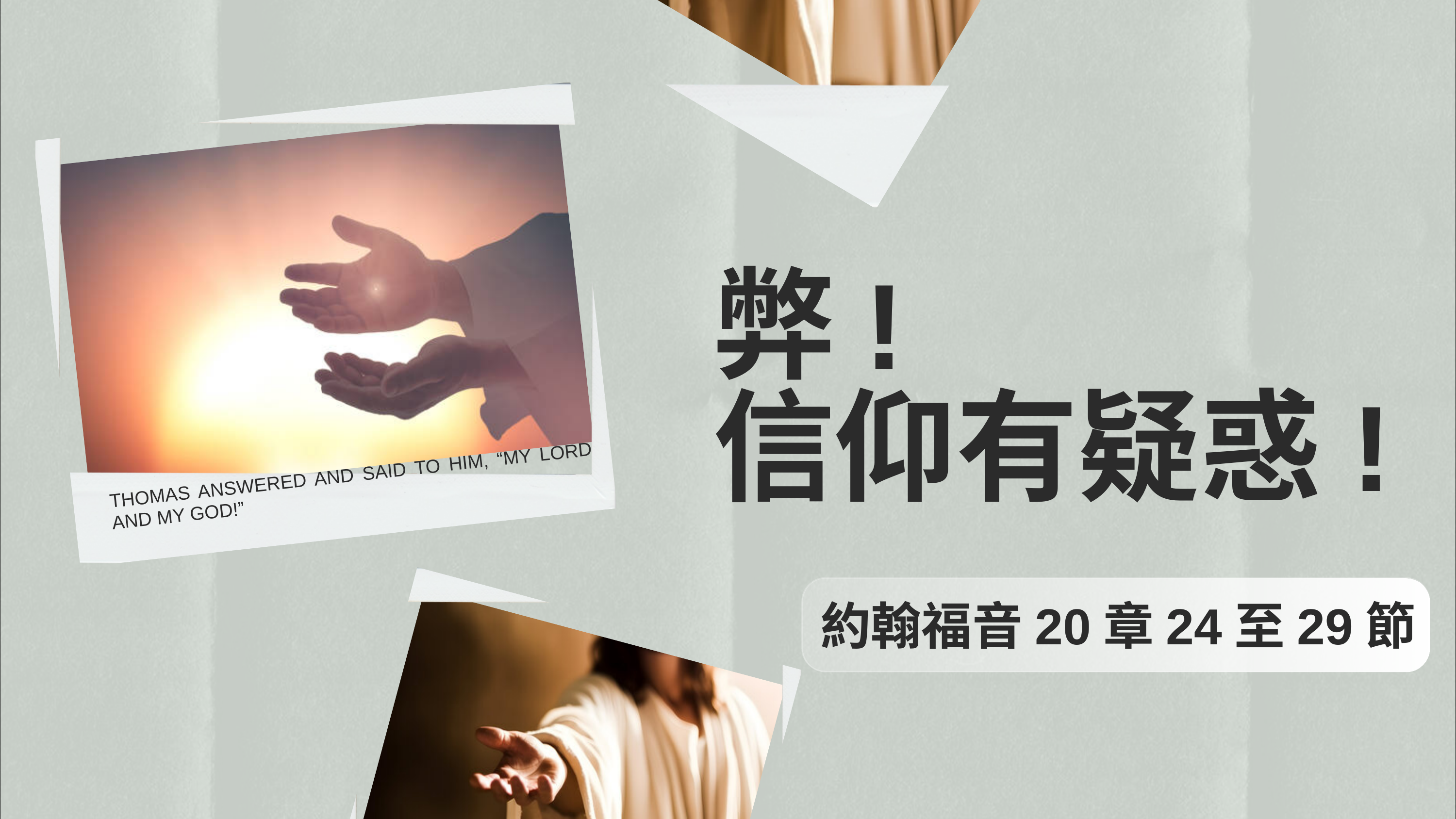

弊!
信仰有疑惑!
THOMAS ANSWERED AND SAID TO HIM, “MY LORD AND MY GOD!”

約翰福音20章24至29節